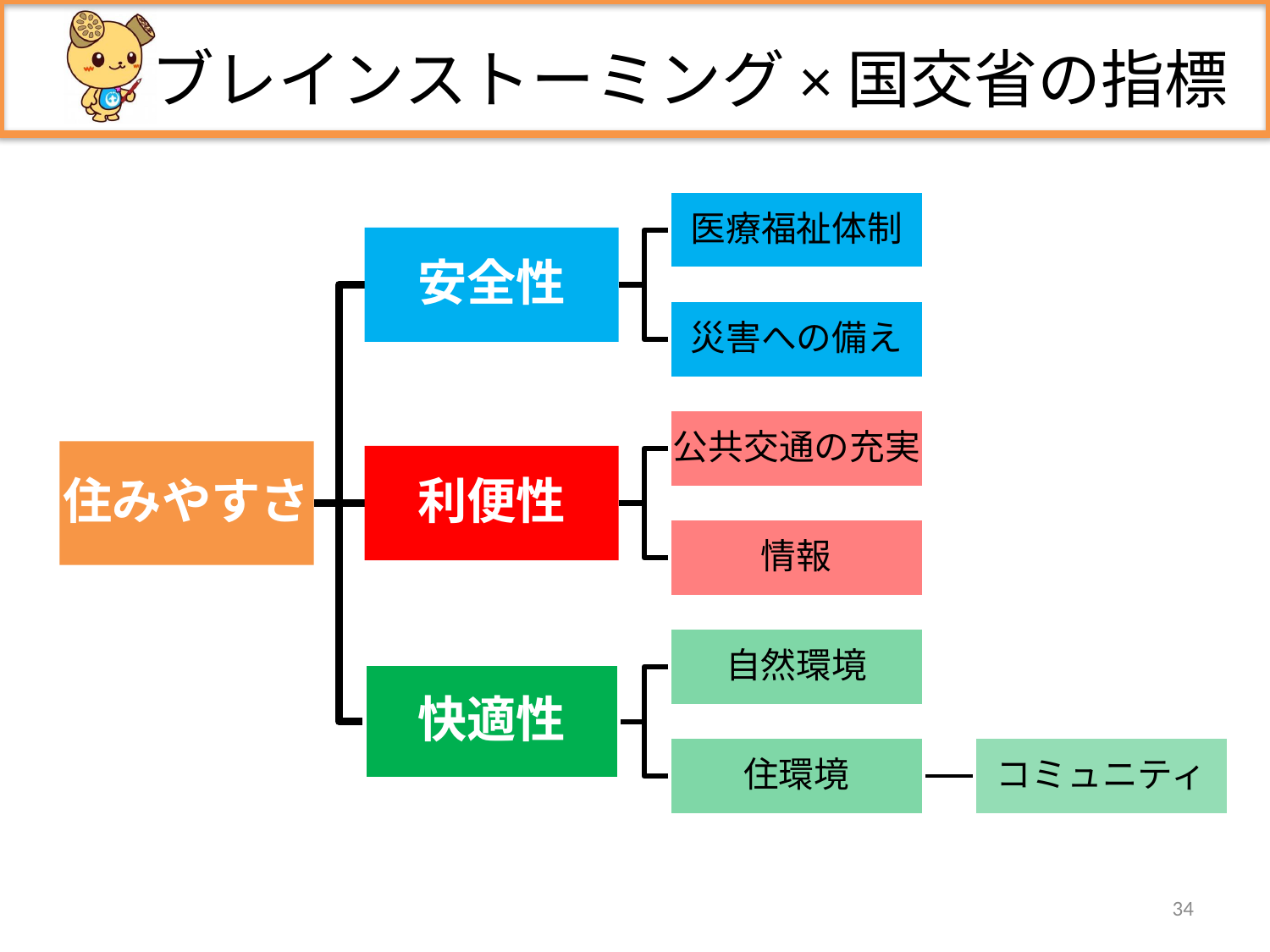

ブレインストーミング×国交省の指標
住みやすさ
安全性
医療福祉体制
災害への備え
利便性
公共交通の充実
情報
快適性
自然環境
住環境
コミュニティ
34